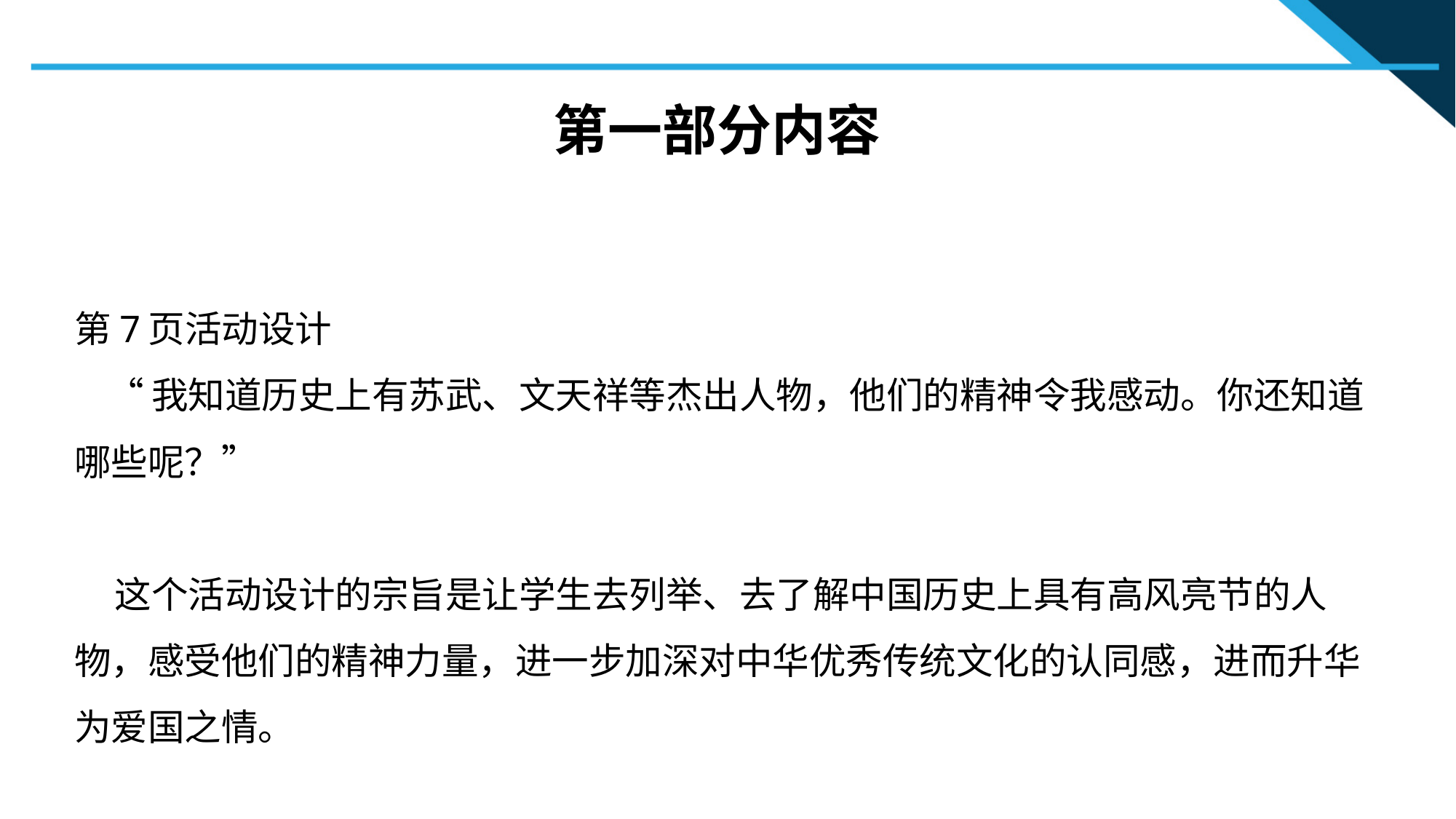

# 第一部分内容
第7页活动设计
    “我知道历史上有苏武、文天祥等杰出人物，他们的精神令我感动。你还知道哪些呢？”

    这个活动设计的宗旨是让学生去列举、去了解中国历史上具有高风亮节的人物，感受他们的精神力量，进一步加深对中华优秀传统文化的认同感，进而升华为爱国之情。